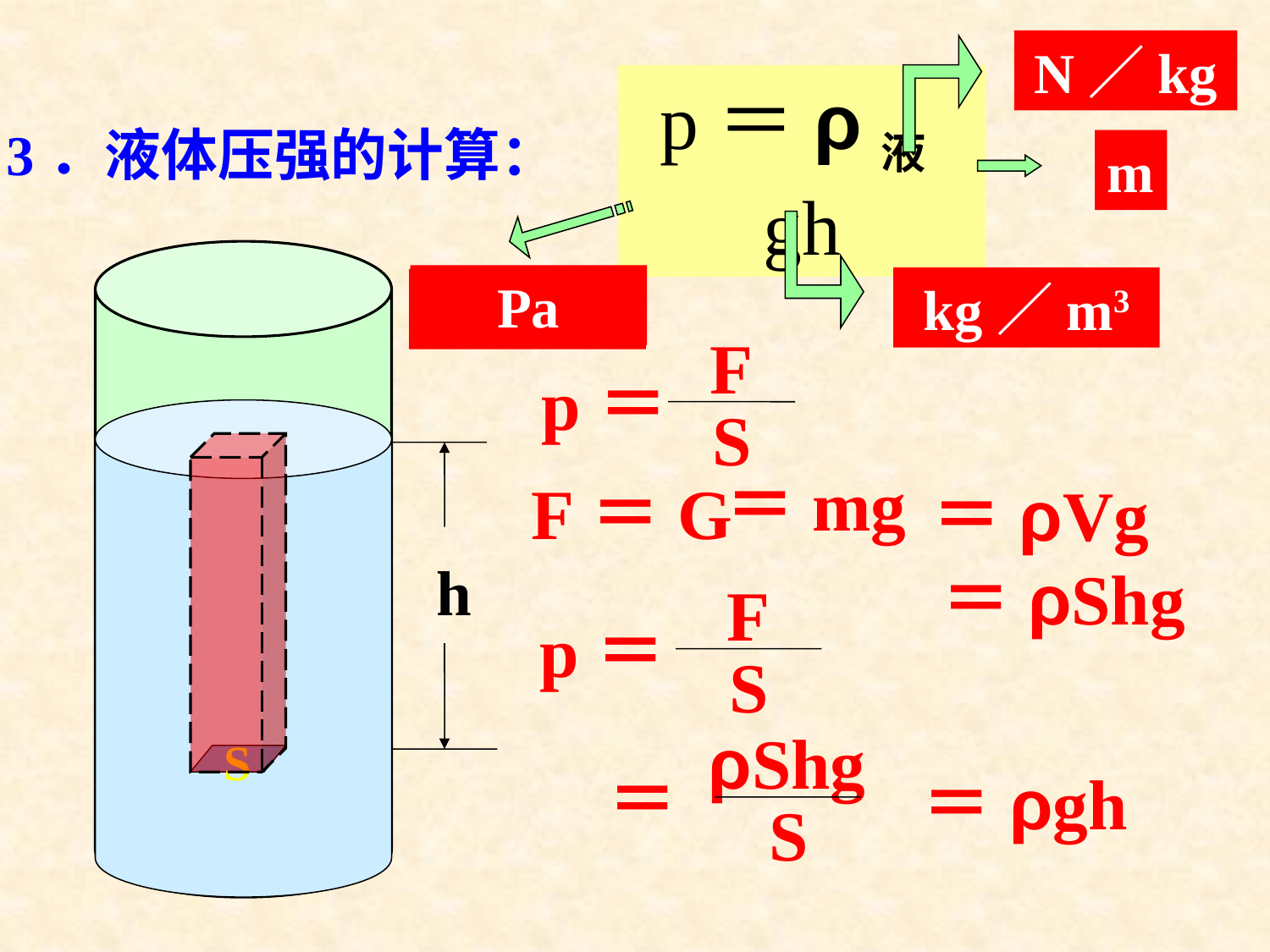

N／kg

3．液体压强的计算：
p＝ρ液gh
m

h

S

Pa
kg／m3
N／m2
F
p＝
S

＝mg
＝ρVg
F＝G
＝ρShg
F
p＝
S

ρShg
＝
S

＝ρgh